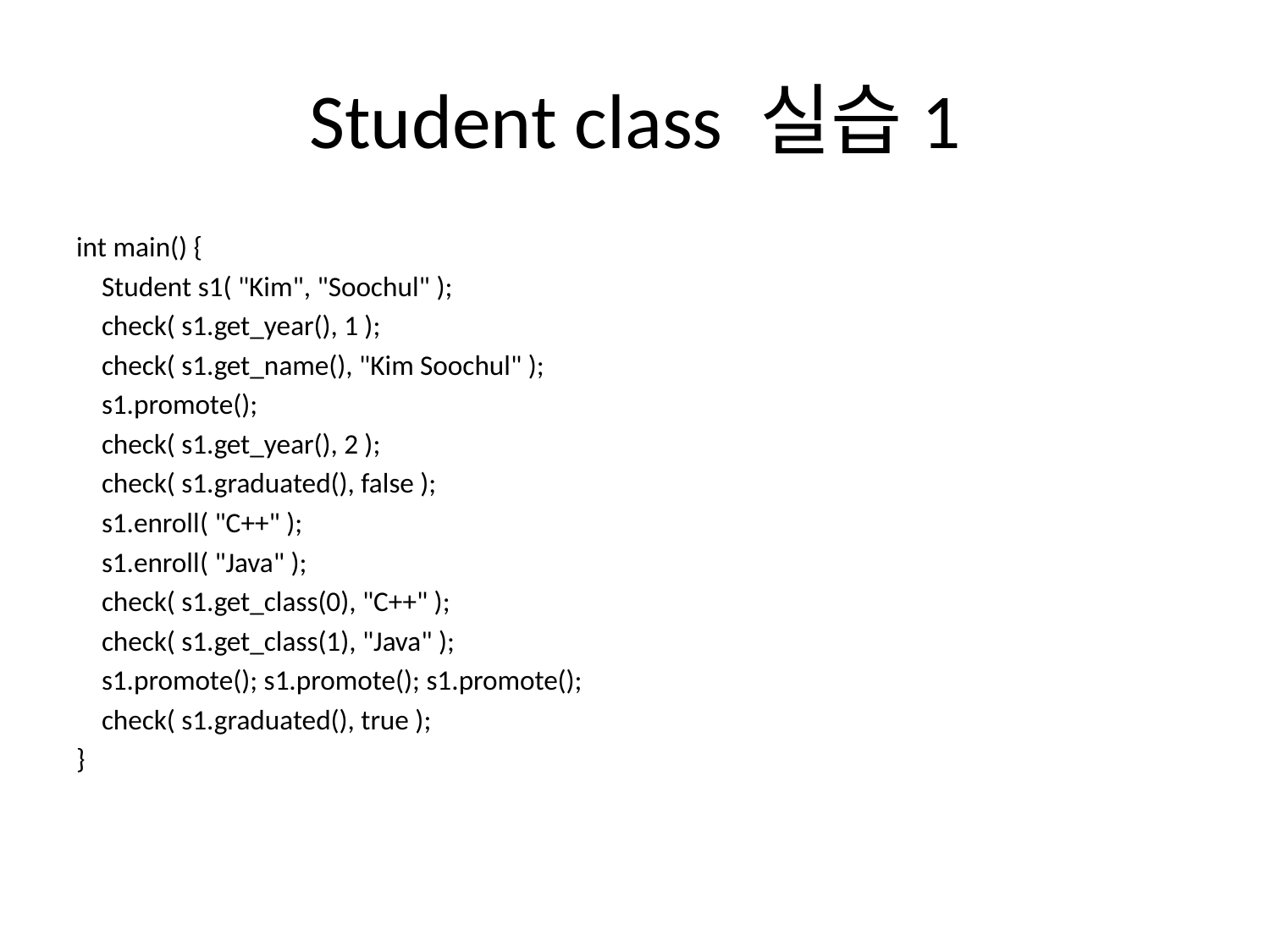

# Student class 실습1
int main() {
    Student s1( "Kim", "Soochul" );
    check( s1.get_year(), 1 );
    check( s1.get_name(), "Kim Soochul" );
    s1.promote();
    check( s1.get_year(), 2 );
    check( s1.graduated(), false );
    s1.enroll( "C++" );
    s1.enroll( "Java" );
    check( s1.get_class(0), "C++" );
    check( s1.get_class(1), "Java" );
    s1.promote(); s1.promote(); s1.promote();
    check( s1.graduated(), true );
}